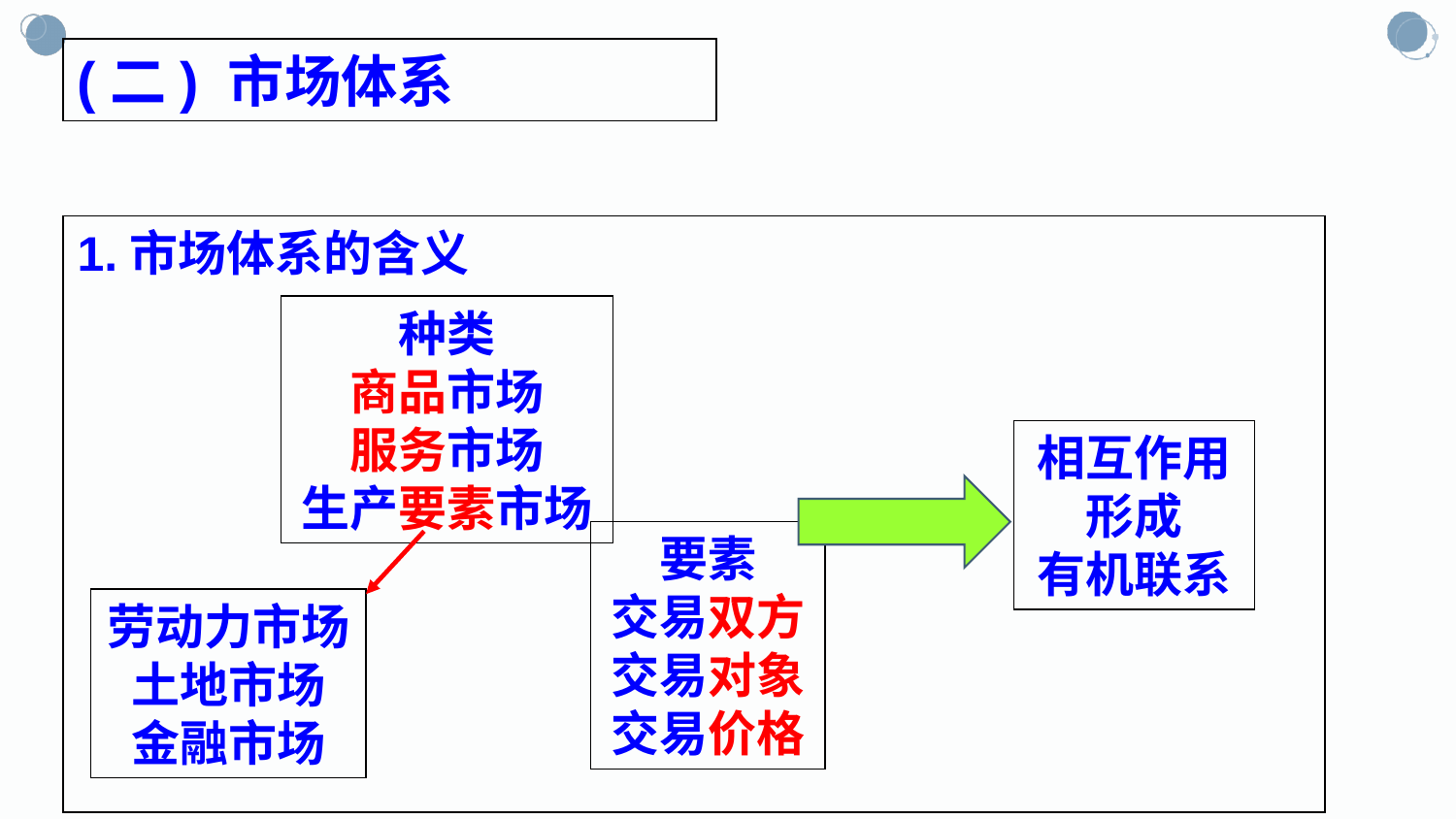

(二) 市场体系
1.市场体系的含义

种类
商品市场
服务市场
生产要素市场
相互作用
形成
有机联系

要素
交易双方
交易对象
交易价格
劳动力市场
土地市场
金融市场